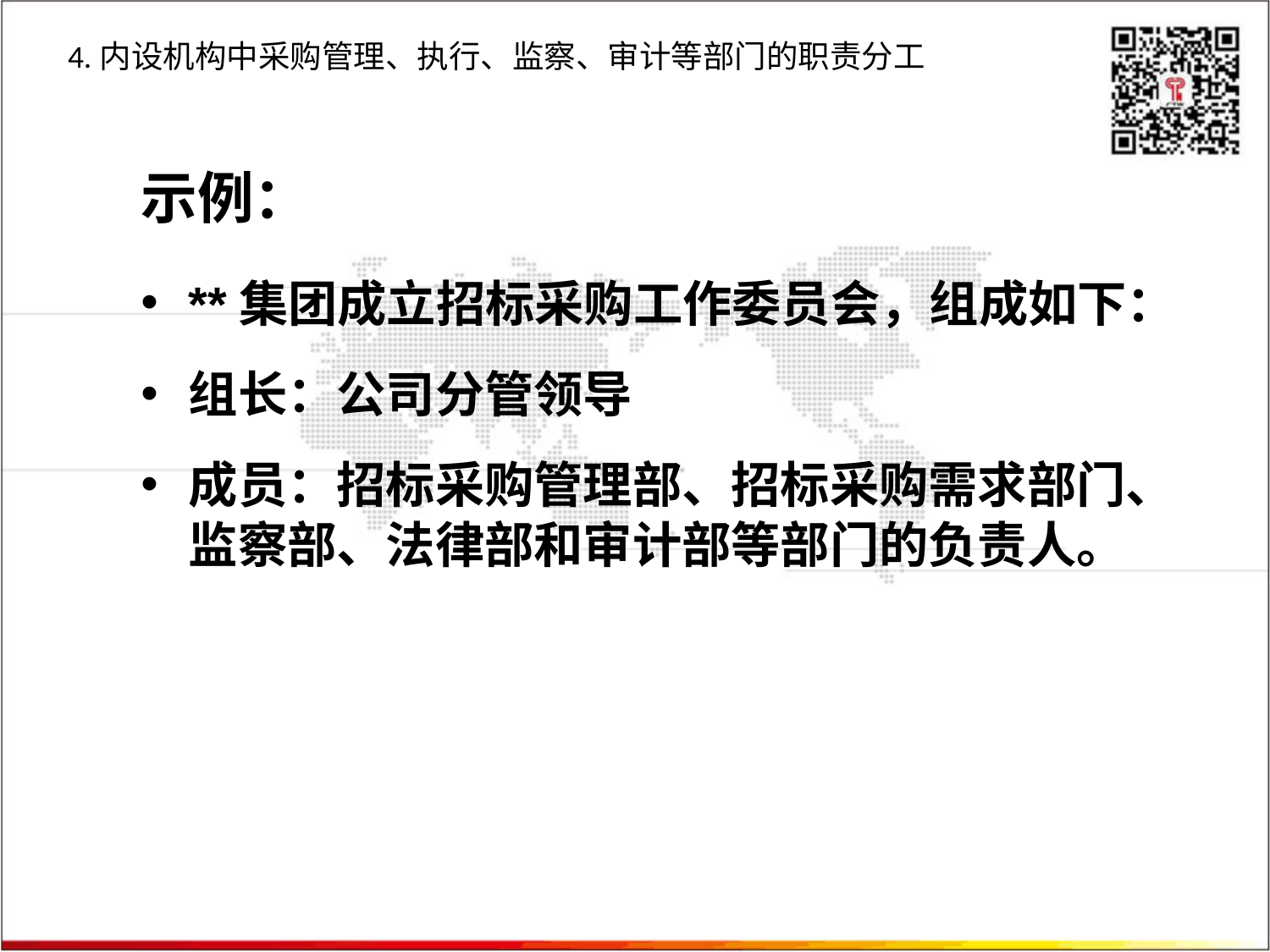

4.内设机构中采购管理、执行、监察、审计等部门的职责分工投标争议的解决
示例：
**集团成立招标采购工作委员会，组成如下：
组长：公司分管领导
成员：招标采购管理部、招标采购需求部门、监察部、法律部和审计部等部门的负责人。